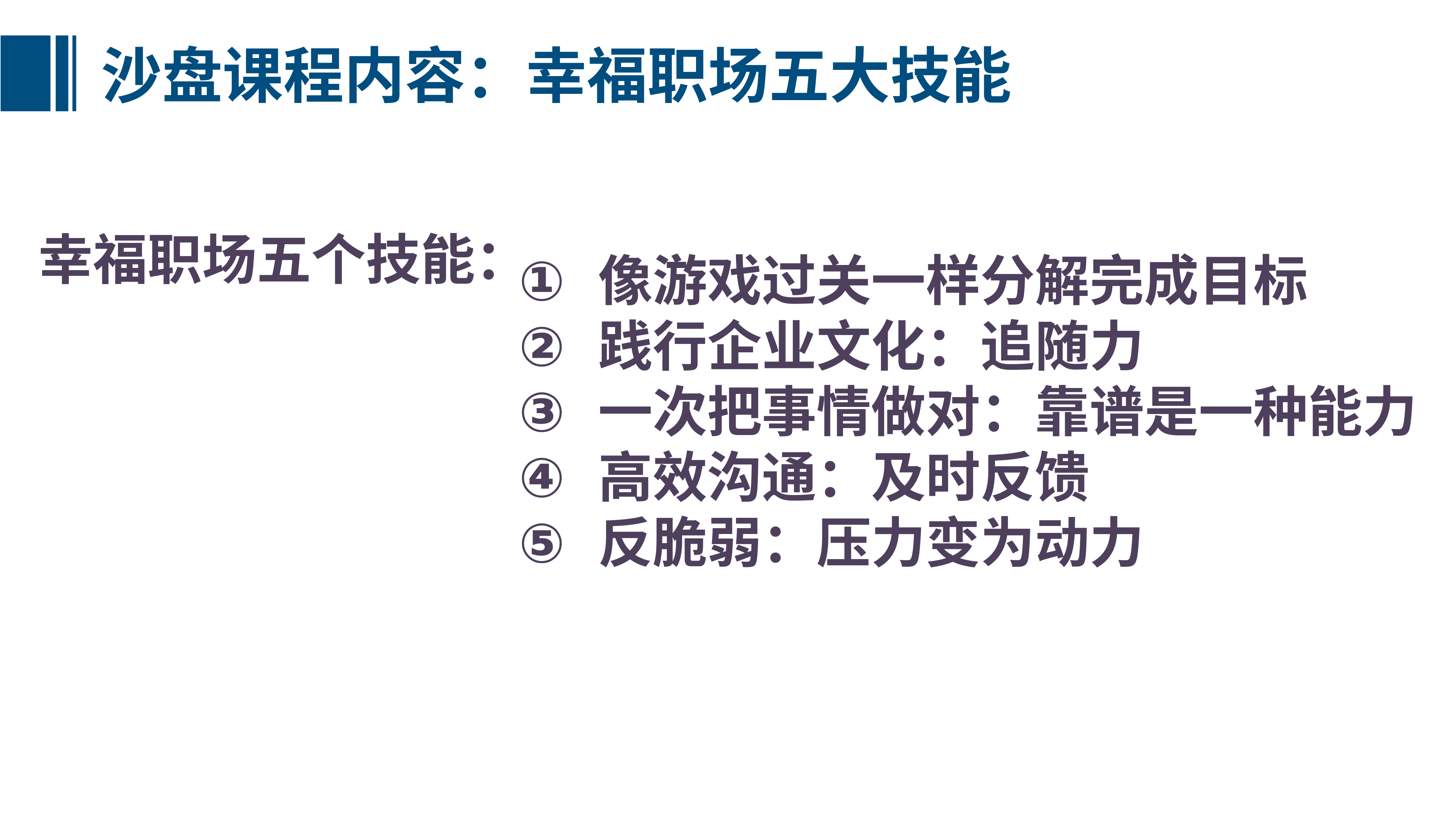

沙盘课程内容：幸福职场五大技能

幸福职场五个技能：
像游戏过关一样分解完成目标
践行企业文化：追随力
一次把事情做对：靠谱是一种能力
高效沟通：及时反馈
反脆弱：压力变为动力